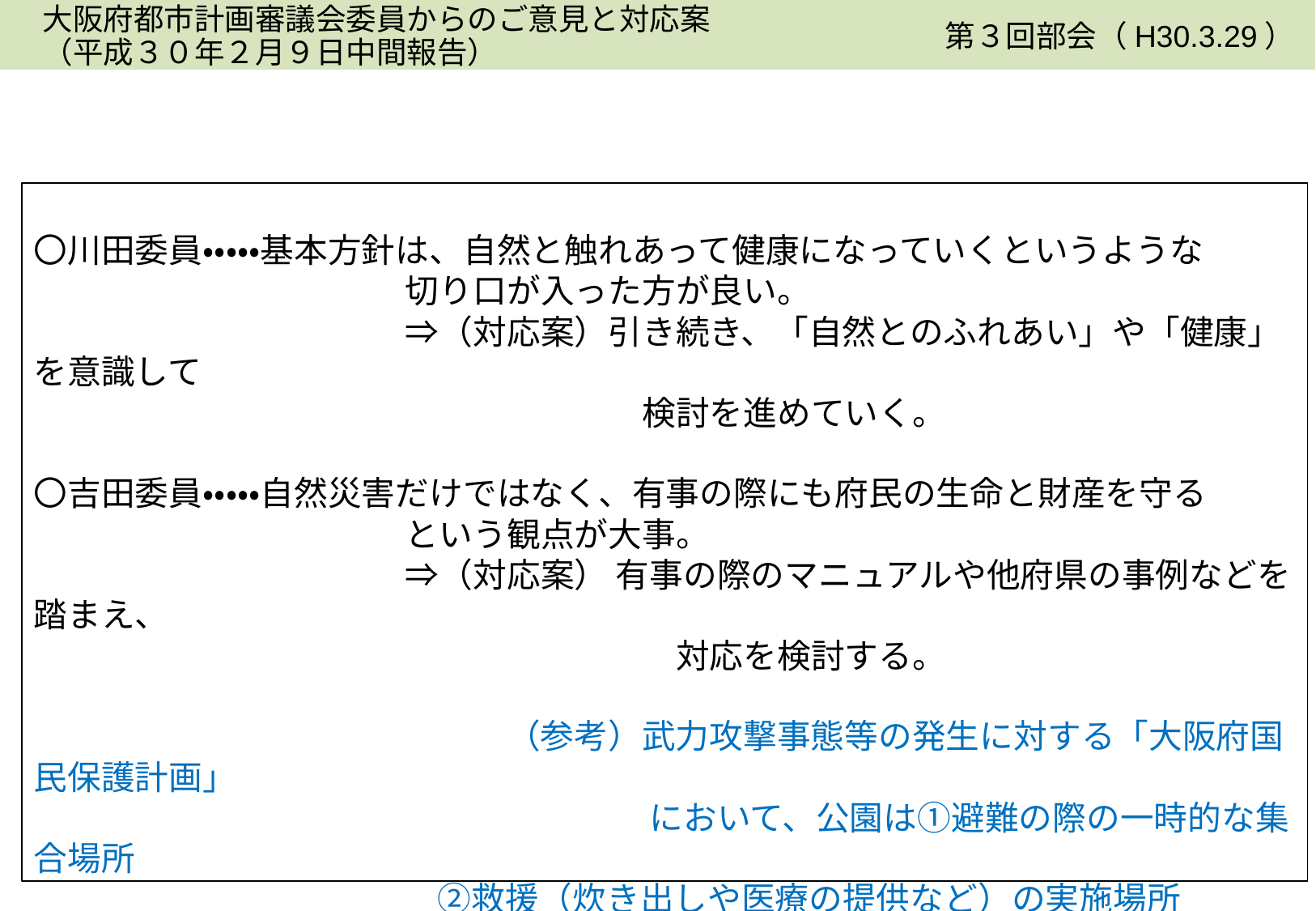

第３回部会（H30.3.29）
　大阪府都市計画審議会委員からのご意見と対応案
　（平成３０年２月９日中間報告）

〇川田委員・・・・・基本方針は、自然と触れあって健康になっていくというような
　　　　　　　　　　　切り口が入った方が良い。
　　　　　　　　　　　⇒（対応案）引き続き、「自然とのふれあい」や「健康」を意識して
　　　　　　　　　　　　　　　　　　検討を進めていく。

〇吉田委員・・・・・自然災害だけではなく、有事の際にも府民の生命と財産を守る
　　　　　　　　　　　という観点が大事。
　　　　　　　　　　　⇒（対応案） 有事の際のマニュアルや他府県の事例などを踏まえ、
　　　　　　　　　　　　　　　　　　　対応を検討する。
　　　　　　　　　　　　　　（参考）武力攻撃事態等の発生に対する「大阪府国民保護計画」
　　　　　　　　　　　　　　　　　　 において、公園は①避難の際の一時的な集合場所
                                                      ②救援（炊き出しや医療の提供など）の実施場所
                                                      ③応急仮設住宅、臨時医療施設等の建設用地
                                                       として位置づけられている。